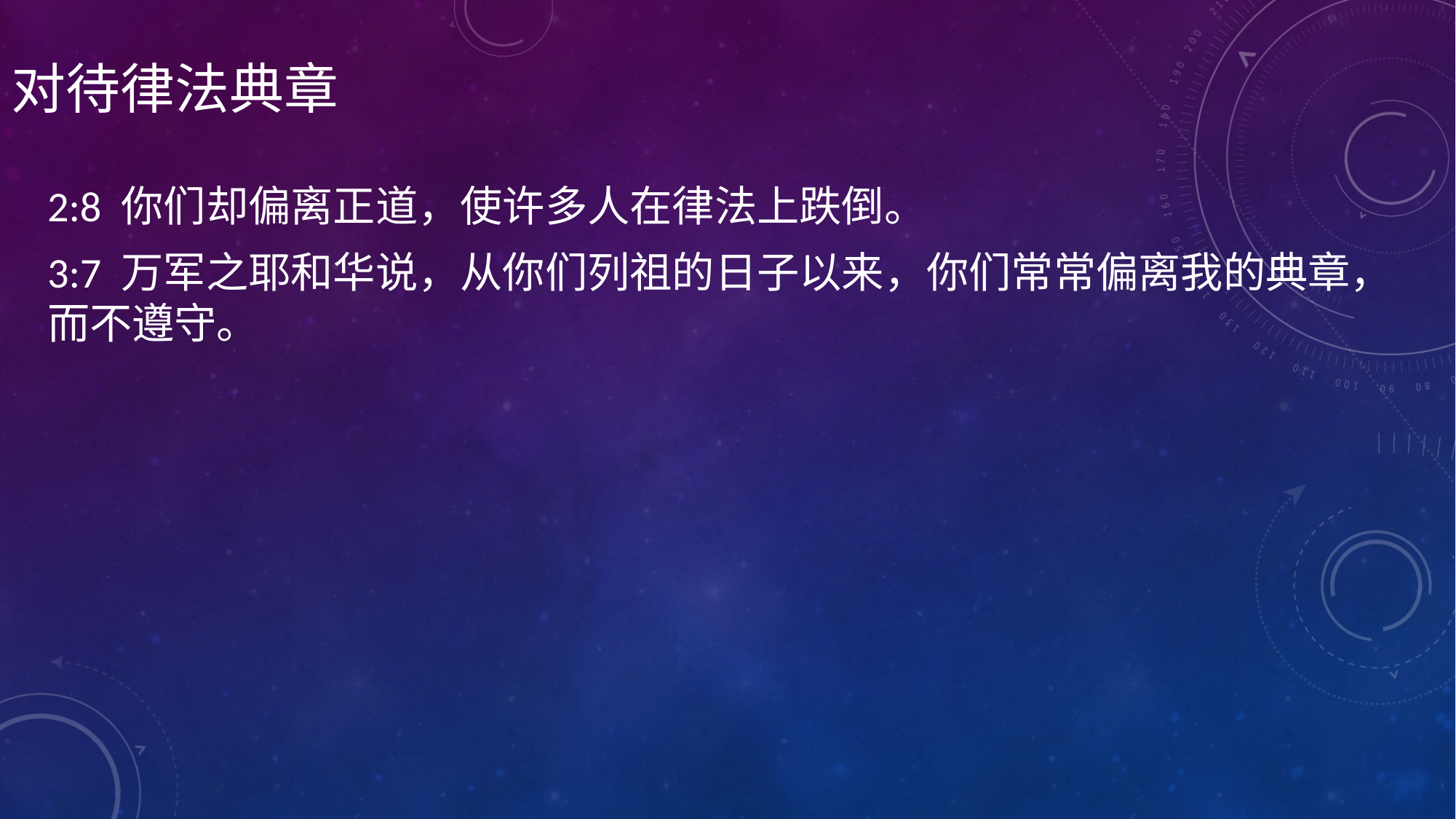

# 对待律法典章
2:8 你们却偏离正道，使许多人在律法上跌倒。
3:7 万军之耶和华说，从你们列祖的日子以来，你们常常偏离我的典章，而不遵守。